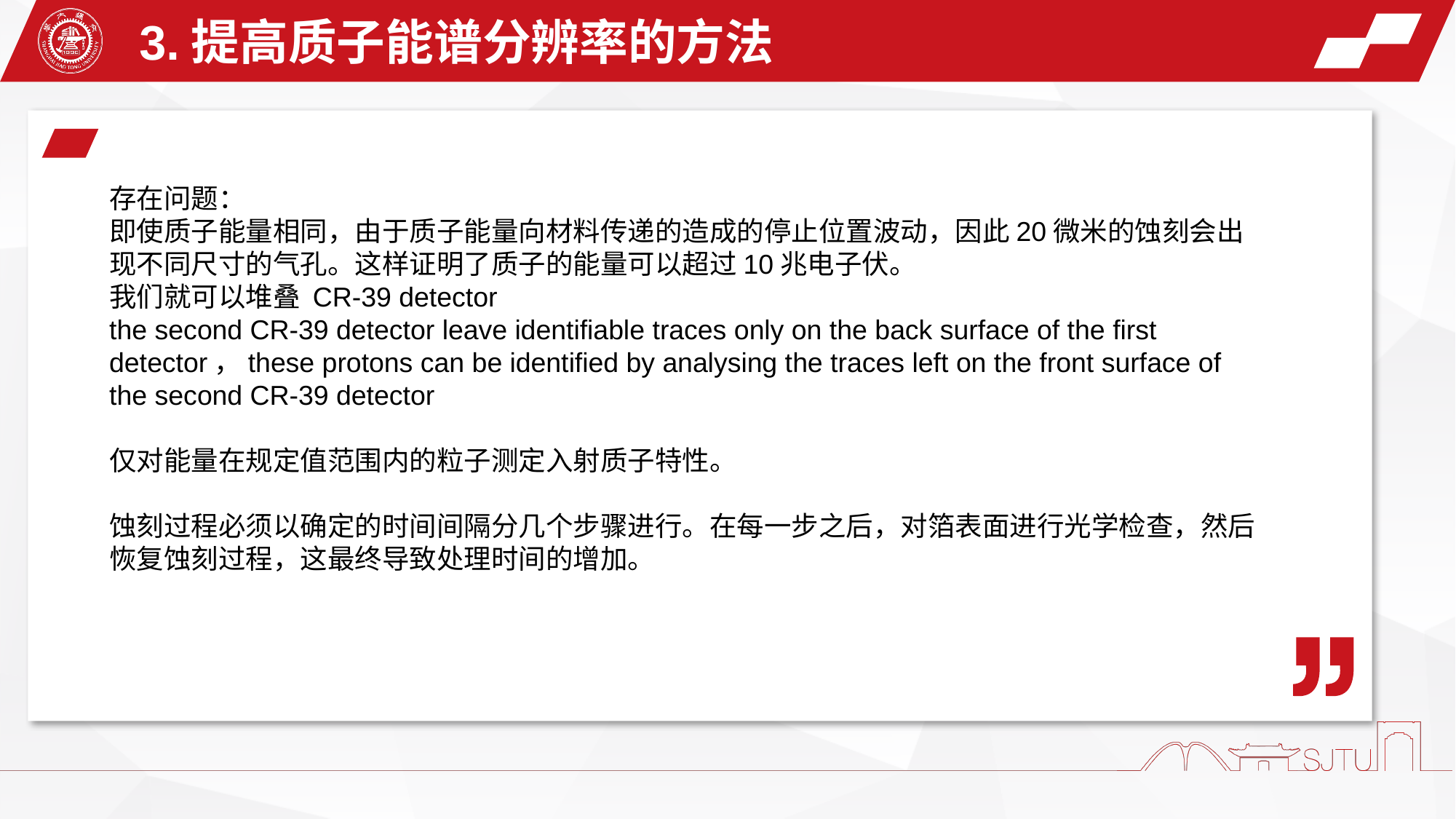

3.提高质子能谱分辨率的方法

存在问题：
即使质子能量相同，由于质子能量向材料传递的造成的停止位置波动，因此20微米的蚀刻会出现不同尺寸的气孔。这样证明了质子的能量可以超过10兆电子伏。
我们就可以堆叠 CR-39 detector
the second CR-39 detector leave identifiable traces only on the back surface of the first detector，these protons can be identified by analysing the traces left on the front surface of the second CR-39 detector

仅对能量在规定值范围内的粒子测定入射质子特性。

蚀刻过程必须以确定的时间间隔分几个步骤进行。在每一步之后，对箔表面进行光学检查，然后恢复蚀刻过程，这最终导致处理时间的增加。